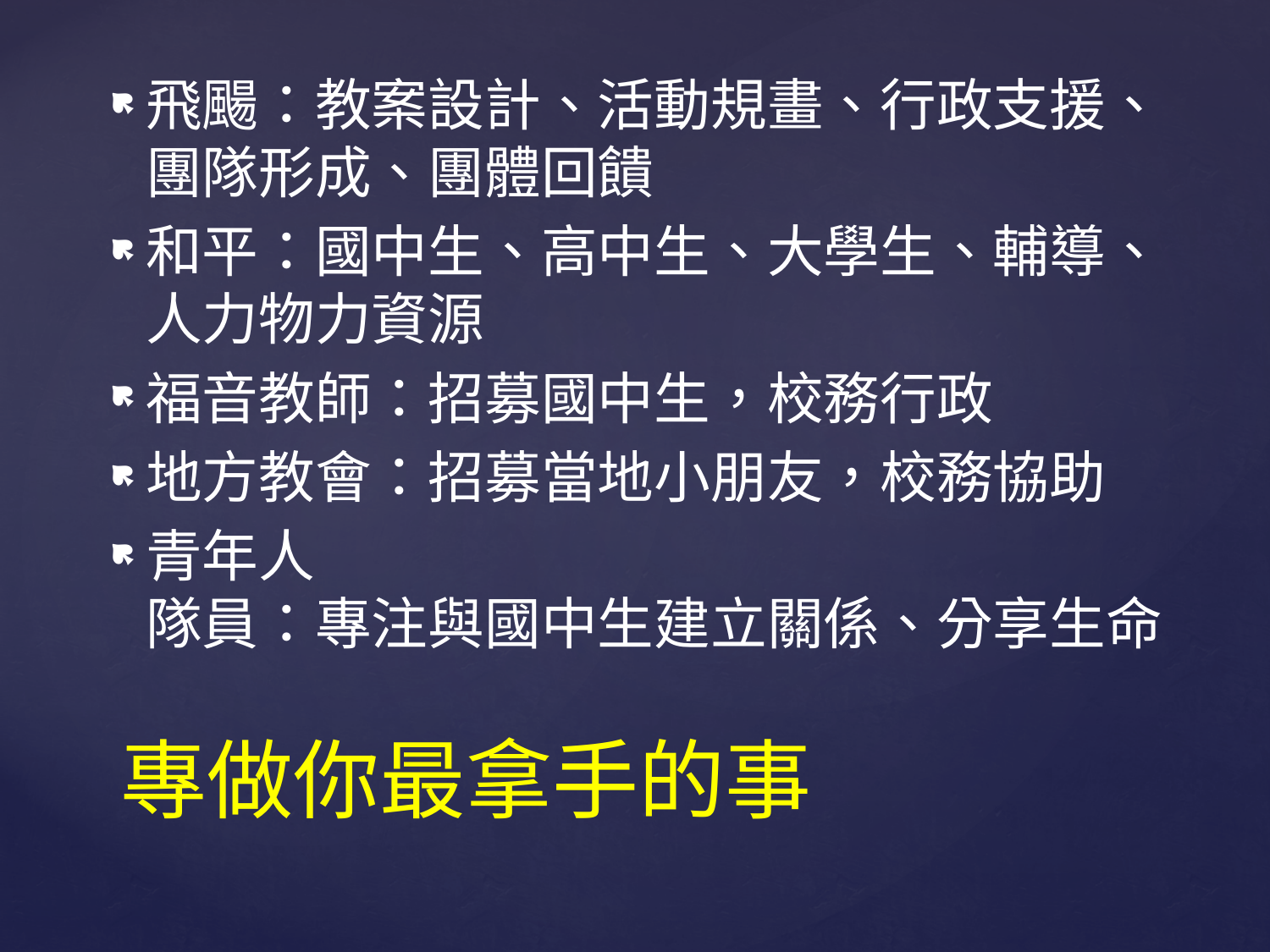

飛颺：教案設計、活動規畫、行政支援、團隊形成、團體回饋
和平：國中生、高中生、大學生、輔導、人力物力資源
福音教師：招募國中生，校務行政
地方教會：招募當地小朋友，校務協助
青年人
隊員：專注與國中生建立關係、分享生命

# 專做你最拿手的事